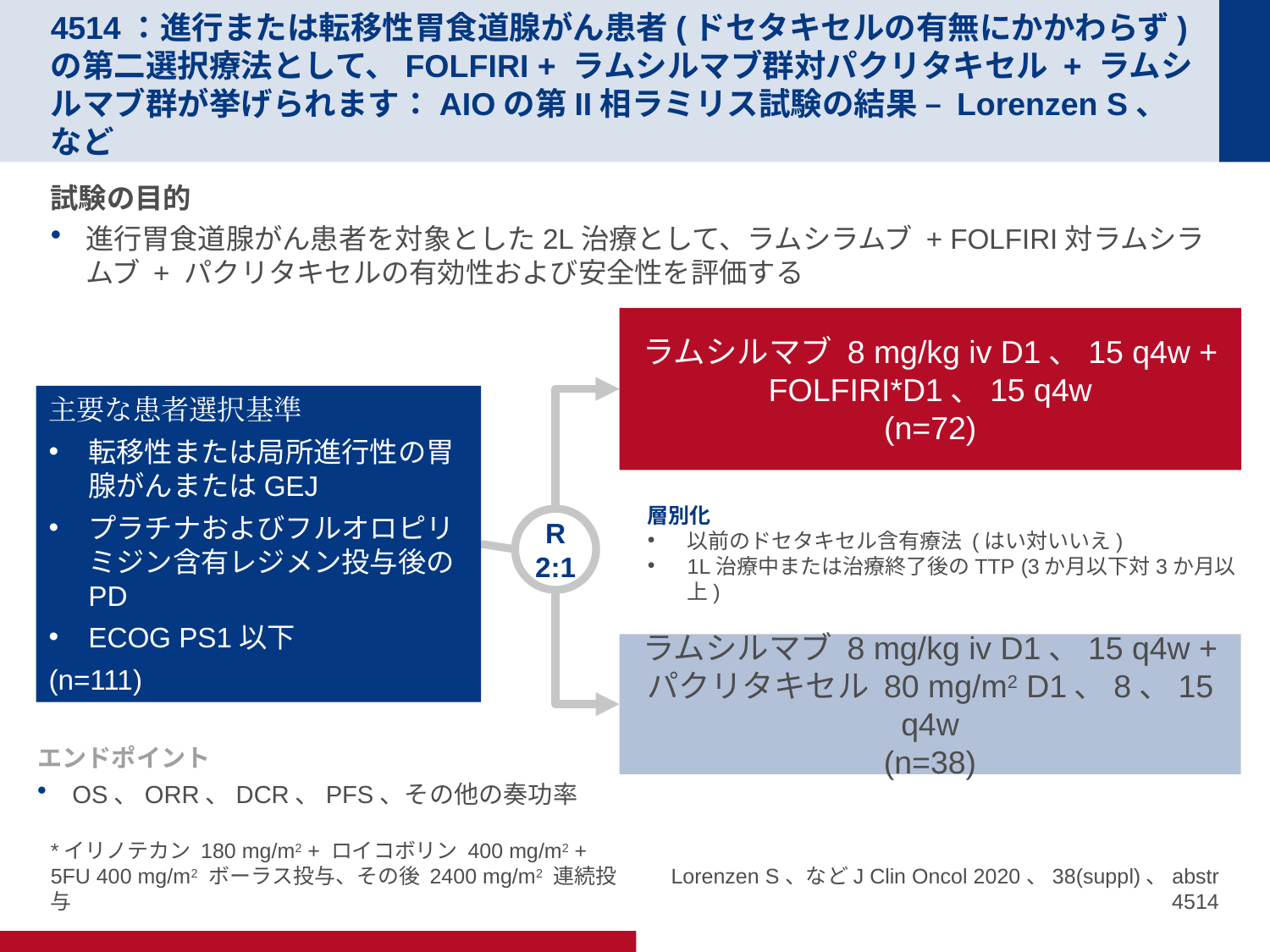

# 4514：進行または転移性胃食道腺がん患者(ドセタキセルの有無にかかわらず)の第二選択療法として、FOLFIRI + ラムシルマブ群対パクリタキセル + ラムシルマブ群が挙げられます：AIOの第II相ラミリス試験の結果 – Lorenzen S、など
試験の目的
進行胃食道腺がん患者を対象とした2L治療として、ラムシラムブ + FOLFIRI対ラムシラムブ + パクリタキセルの有効性および安全性を評価する
ラムシルマブ 8 mg/kg iv D1、15 q4w + FOLFIRI*D1、15 q4w
(n=72)
主要な患者選択基準
転移性または局所進行性の胃腺がんまたはGEJ
プラチナおよびフルオロピリミジン含有レジメン投与後のPD
ECOG PS1以下
(n=111)
層別化
以前のドセタキセル含有療法 (はい対いいえ)
1L治療中または治療終了後のTTP (3か月以下対3か月以上)
R
2:1
ラムシルマブ 8 mg/kg iv D1、15 q4w + パクリタキセル 80 mg/m2 D1、8、15 q4w
(n=38)
エンドポイント
OS、ORR、DCR、PFS、その他の奏功率
*イリノテカン 180 mg/m2 + ロイコボリン 400 mg/m2 +
5FU 400 mg/m2 ボーラス投与、その後 2400 mg/m2 連続投与
Lorenzen S、などJ Clin Oncol 2020、38(suppl)、abstr 4514